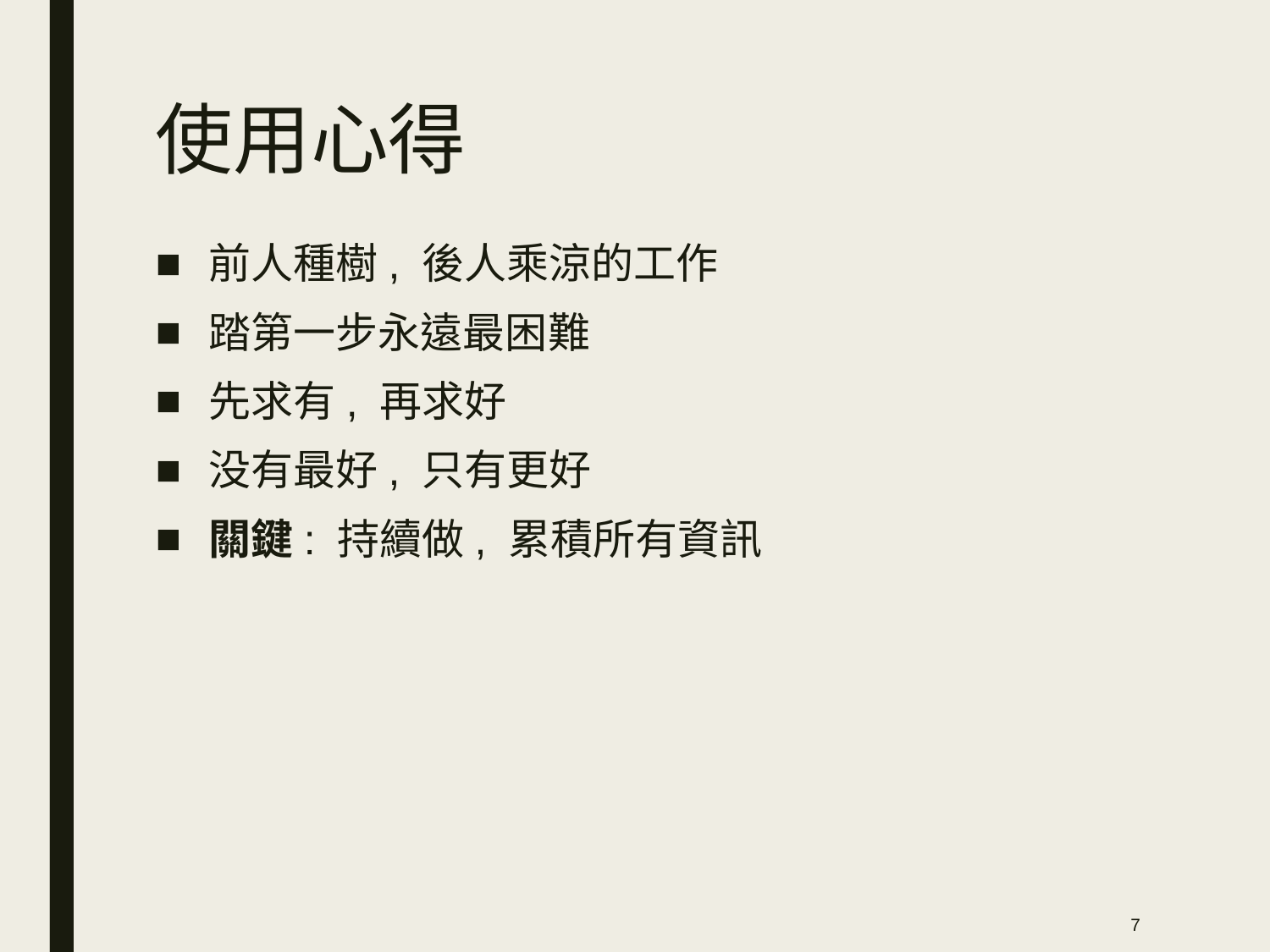

# 使用心得
前人種樹, 後人乘涼的工作
踏第一步永遠最困難
先求有, 再求好
没有最好, 只有更好
關鍵: 持續做, 累積所有資訊
7